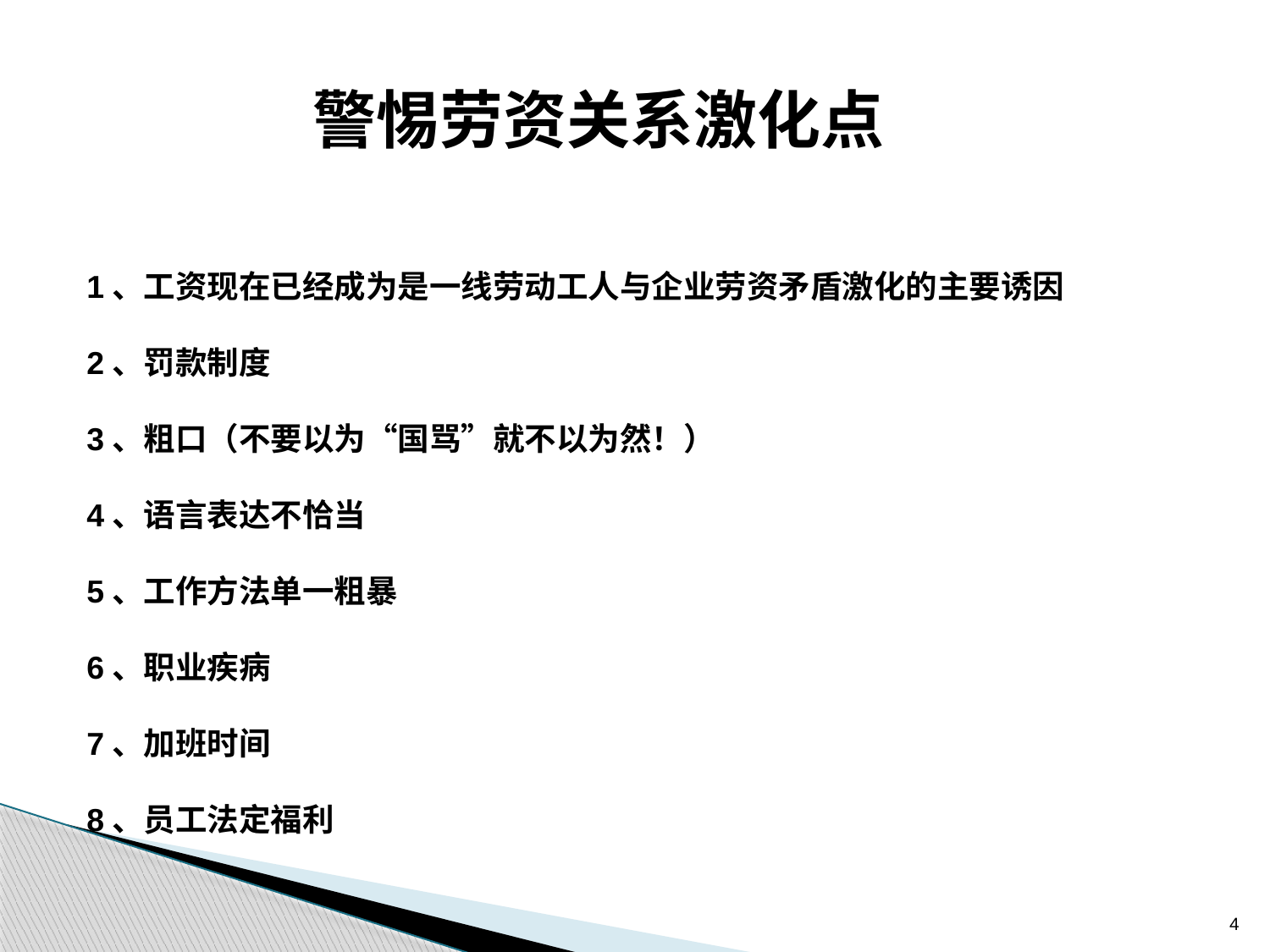

警惕劳资关系激化点
1、工资现在已经成为是一线劳动工人与企业劳资矛盾激化的主要诱因
2、罚款制度
3、粗口（不要以为“国骂”就不以为然！）
4、语言表达不恰当
5、工作方法单一粗暴

6、职业疾病

7、加班时间

8、员工法定福利
4